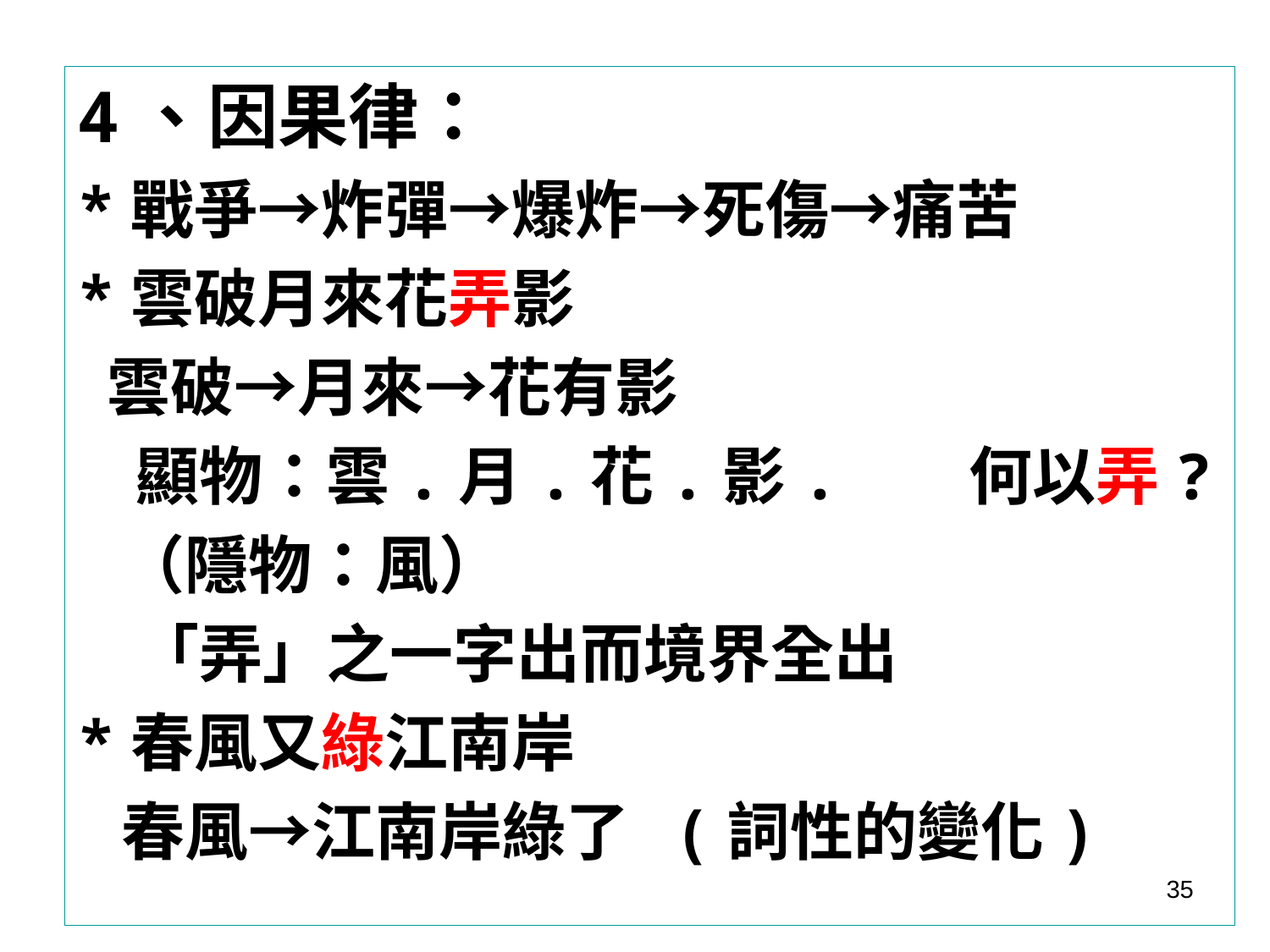

4、因果律：
*戰爭→炸彈→爆炸→死傷→痛苦
*雲破月來花弄影
 雲破→月來→花有影
   顯物：雲.月.花.影.   何以弄?
  （隱物：風）
   「弄」之一字出而境界全出
*春風又綠江南岸
  春風→江南岸綠了  (詞性的變化)
35